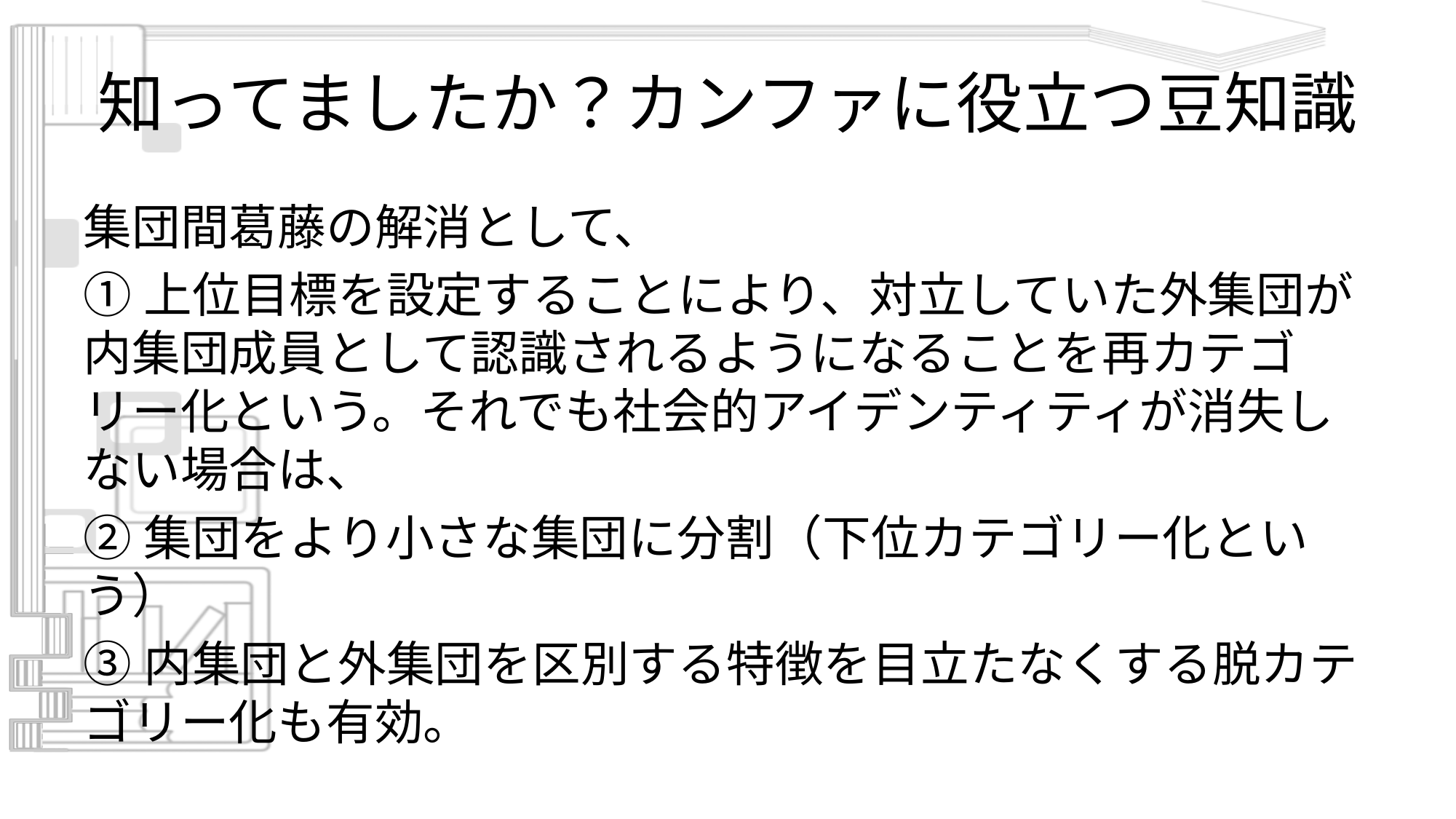

# 知ってましたか？カンファに役立つ豆知識
集団間葛藤の解消として、
①上位目標を設定することにより、対立していた外集団が内集団成員として認識されるようになることを再カテゴリー化という。それでも社会的アイデンティティが消失しない場合は、
②集団をより小さな集団に分割（下位カテゴリー化という）
③内集団と外集団を区別する特徴を目立たなくする脱カテゴリー化も有効。